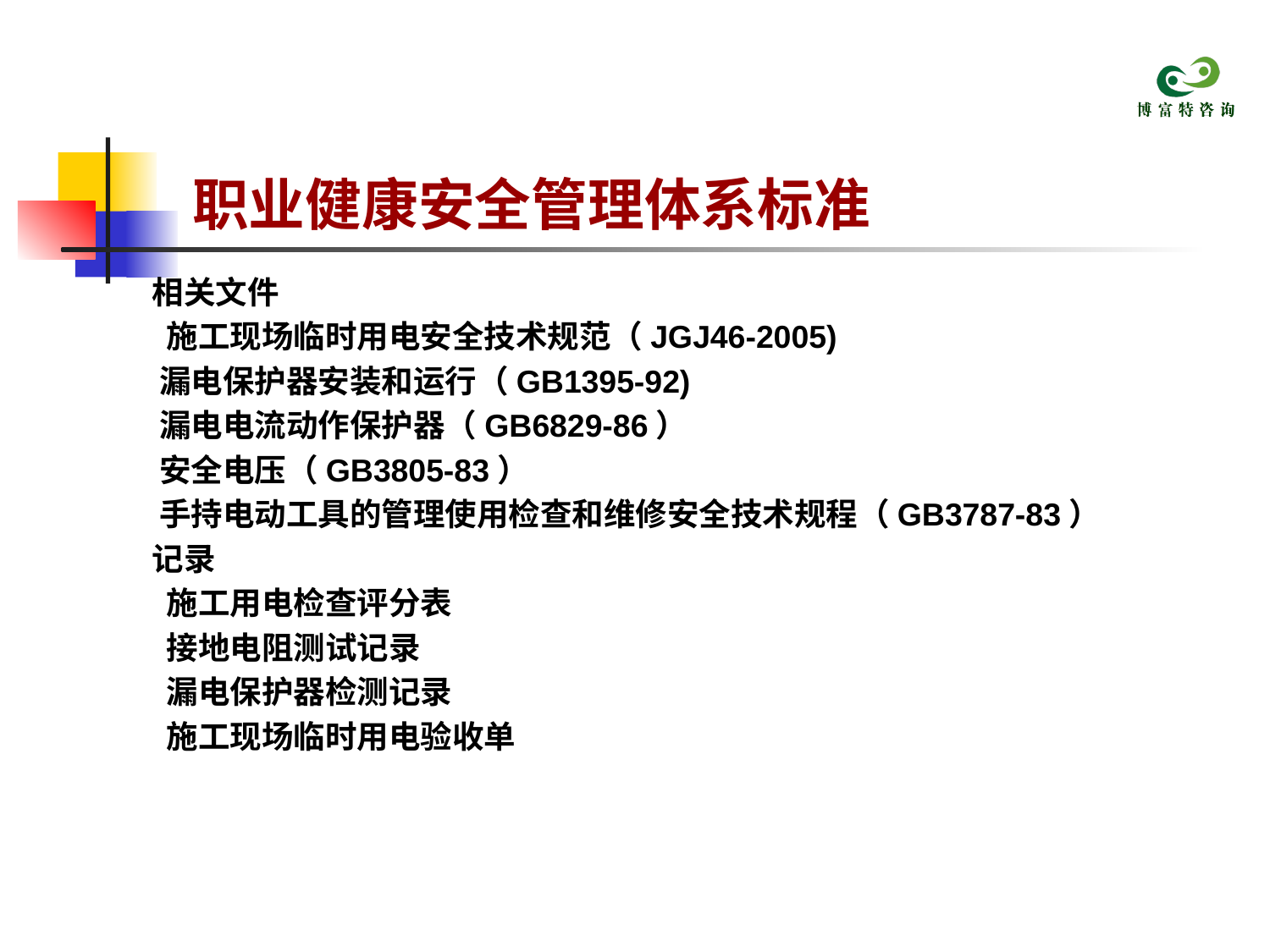

# 职业健康安全管理体系标准
 相关文件
   施工现场临时用电安全技术规范（JGJ46-2005)
  漏电保护器安装和运行（GB1395-92)
  漏电电流动作保护器（GB6829-86）
  安全电压（GB3805-83）
  手持电动工具的管理使用检查和维修安全技术规程（GB3787-83）
 记录
   施工用电检查评分表
   接地电阻测试记录
   漏电保护器检测记录
   施工现场临时用电验收单
126